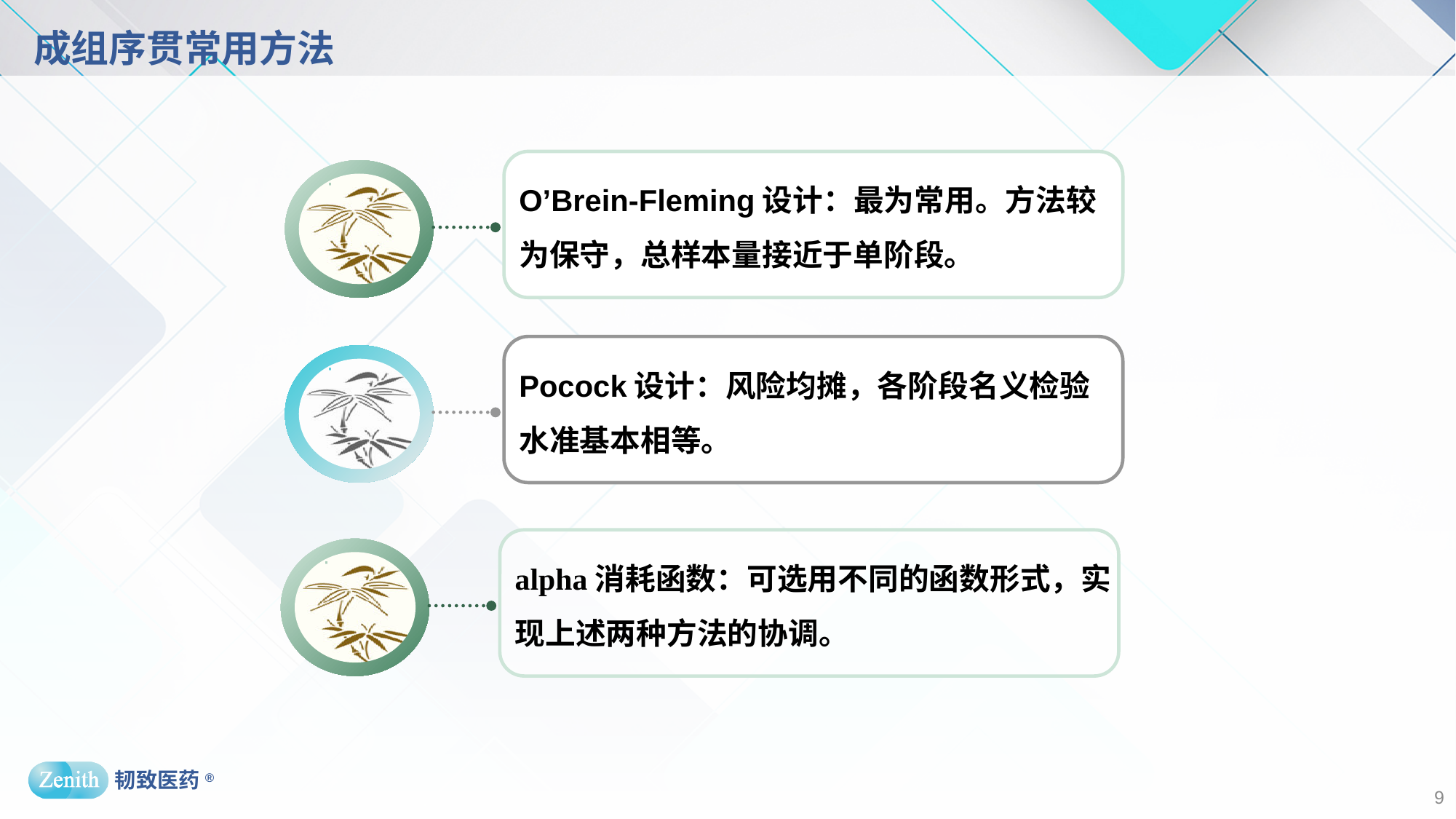

# 成组序贯常用方法

O’Brein-Fleming设计：最为常用。方法较为保守，总样本量接近于单阶段。

Pocock设计：风险均摊，各阶段名义检验水准基本相等。

alpha消耗函数：可选用不同的函数形式，实现上述两种方法的协调。
9